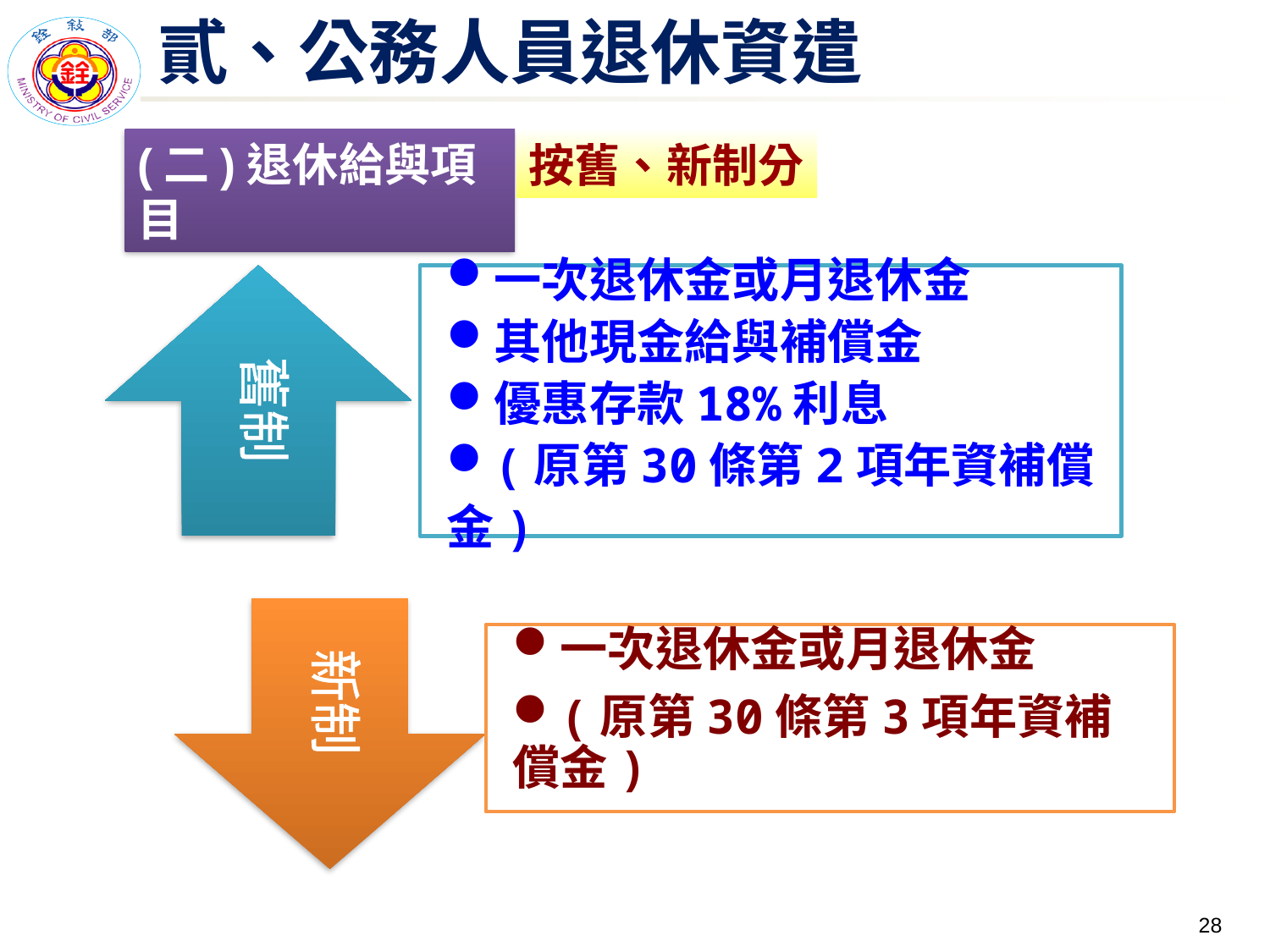

# 貳、公務人員退休資遣
(二)退休給與項目
按舊、新制分
一次退休金或月退休金
其他現金給與補償金
優惠存款18%利息
(原第30條第2項年資補償金)

舊制

一次退休金或月退休金
(原第30條第3項年資補償金)
新制
28